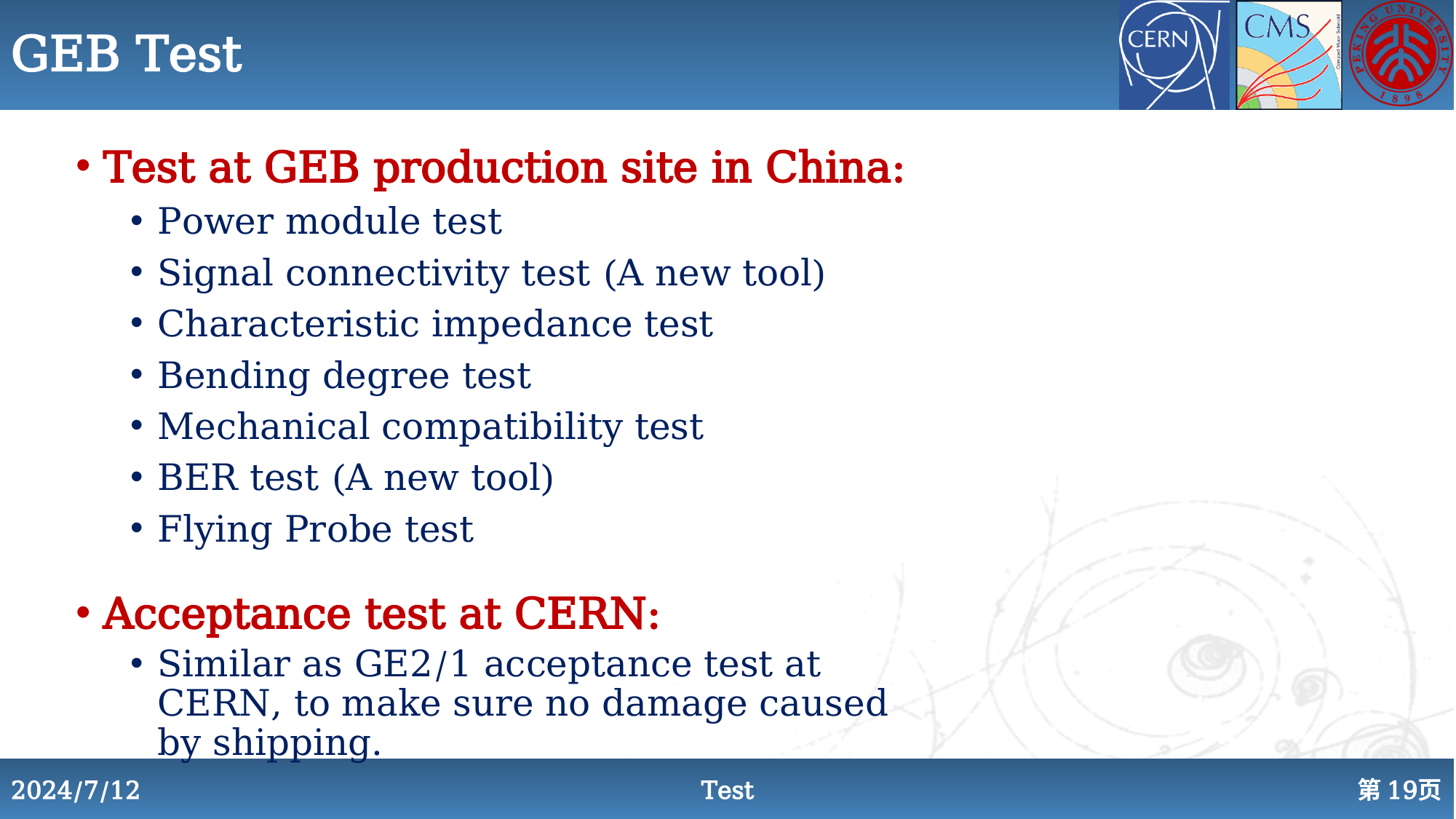

# GEB Test
Test at GEB production site in China:
Power module test
Signal connectivity test (A new tool)
Characteristic impedance test
Bending degree test
Mechanical compatibility test
BER test (A new tool)
Flying Probe test
Acceptance test at CERN:
Similar as GE2/1 acceptance test at CERN, to make sure no damage caused by shipping.
2024/7/12
Test
第19页